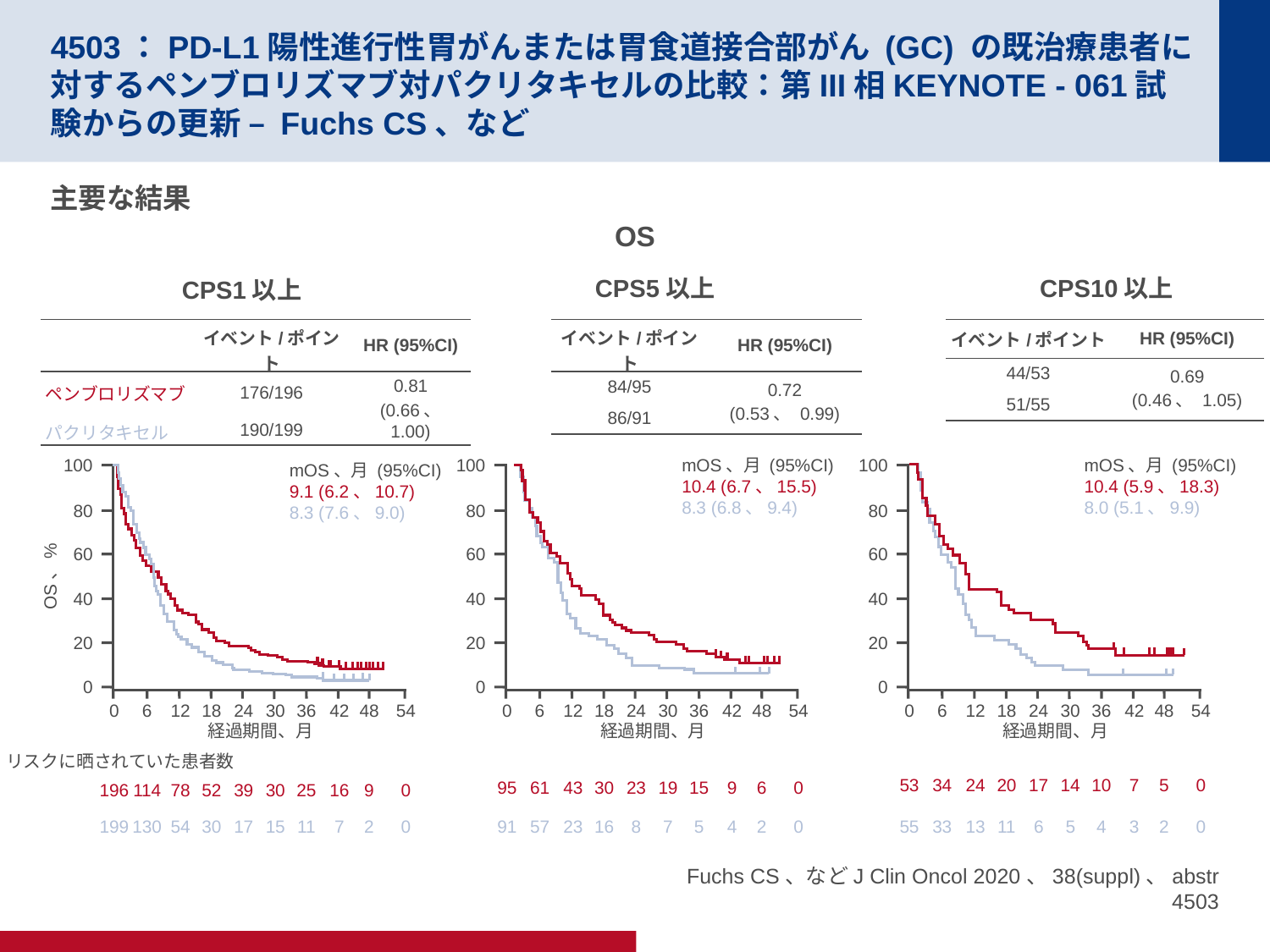

# 4503：PD-L1陽性進行性胃がんまたは胃食道接合部がん (GC) の既治療患者に対するペンブロリズマブ対パクリタキセルの比較：第III相KEYNOTE - 061試験からの更新 – Fuchs CS、など
主要な結果

OS
CPS5以上
mOS、月 (95%CI)
10.4 (6.7、15.5)
8.3 (6.8、9.4)

100

80

60

40

20

0

0
6
12
18
24
30
36
42
48
54
経過期間、月
95
61
43
30
23
19
15
9
6
0
91
57
23
16
8
7
5
4
2
0
CPS10以上
mOS、月 (95%CI)
10.4 (5.9、18.3)
8.0 (5.1、9.9)

100

80

60

40

20

0

0
6
12
18
24
30
36
42
48
54
経過期間、月
53
34
24
20
17
14
10
7
5
0
55
33
13
11
6
5
4
3
2
0
CPS1以上
|  | イベント/ポイント | HR (95%CI) |
| --- | --- | --- |
| ペンブロリズマブ | 176/196 | 0.81 (0.66、 1.00) |
| パクリタキセル | 190/199 |  |
| イベント/ポイント | HR (95%CI) |
| --- | --- |
| 84/95 | 0.72 (0.53、 0.99) |
| 86/91 |  |
| イベント/ポイント | HR (95%CI) |
| --- | --- |
| 44/53 | 0.69 (0.46、 1.05) |
| 51/55 |  |
100
mOS、月 (95%CI)
9.1 (6.2、10.7)
8.3 (7.6、9.0)

80

60

OS、%
40

20

0

0
6
12
18
24
30
36
42
48
54
経過期間、月
リスクに晒されていた患者数
196
114
78
52
39
30
25
16
9
0
199
130
54
30
17
15
11
7
2
0
Fuchs CS、などJ Clin Oncol 2020、38(suppl)、abstr 4503